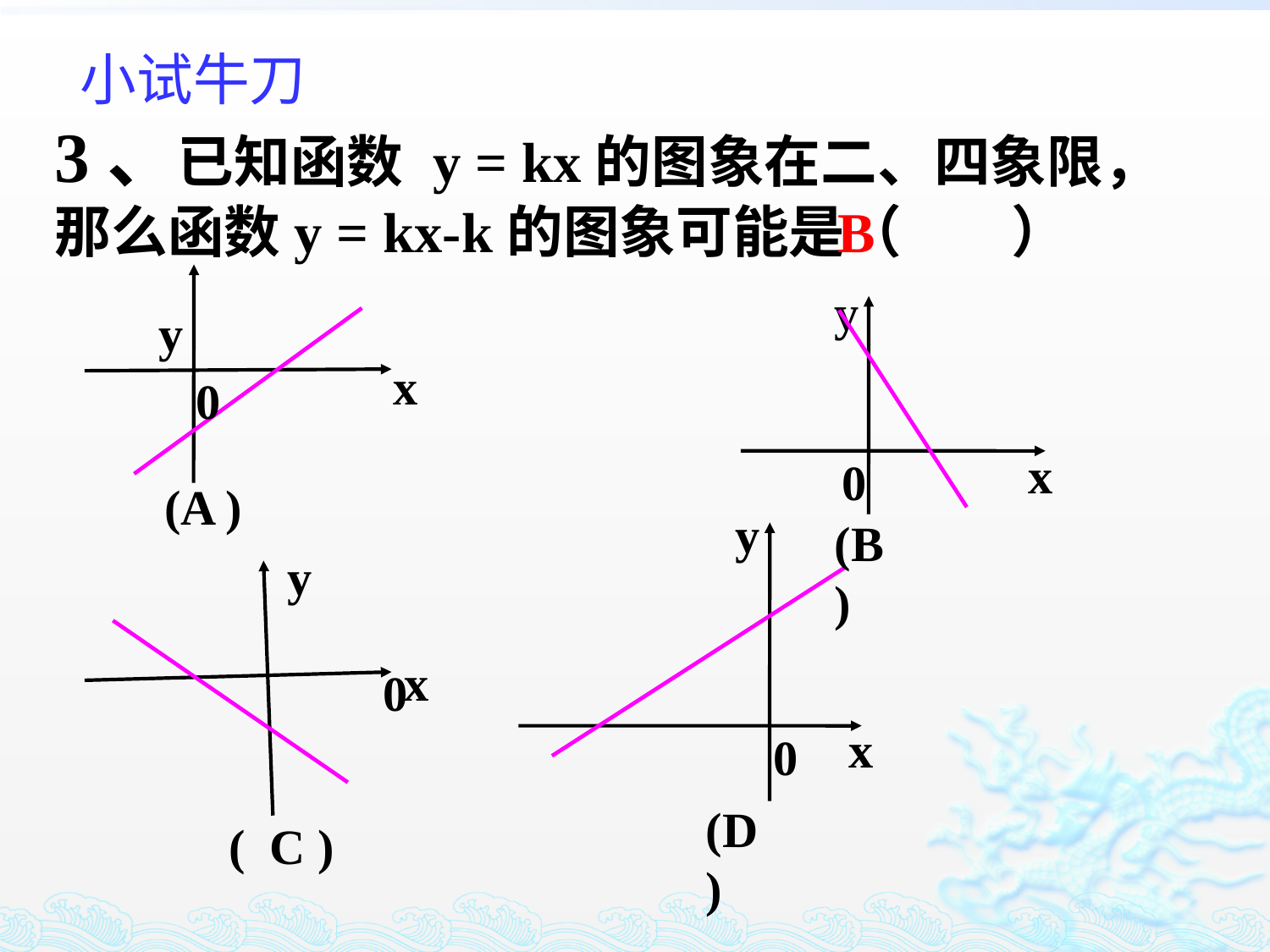

小试牛刀
3、已知函数 y = kx的图象在二、四象限，那么函数y = kx-k的图象可能是（       ）
B

0

(A )
y

x
0

(B)
y
x
y

x
0

(D)
y

(  C )
x
0